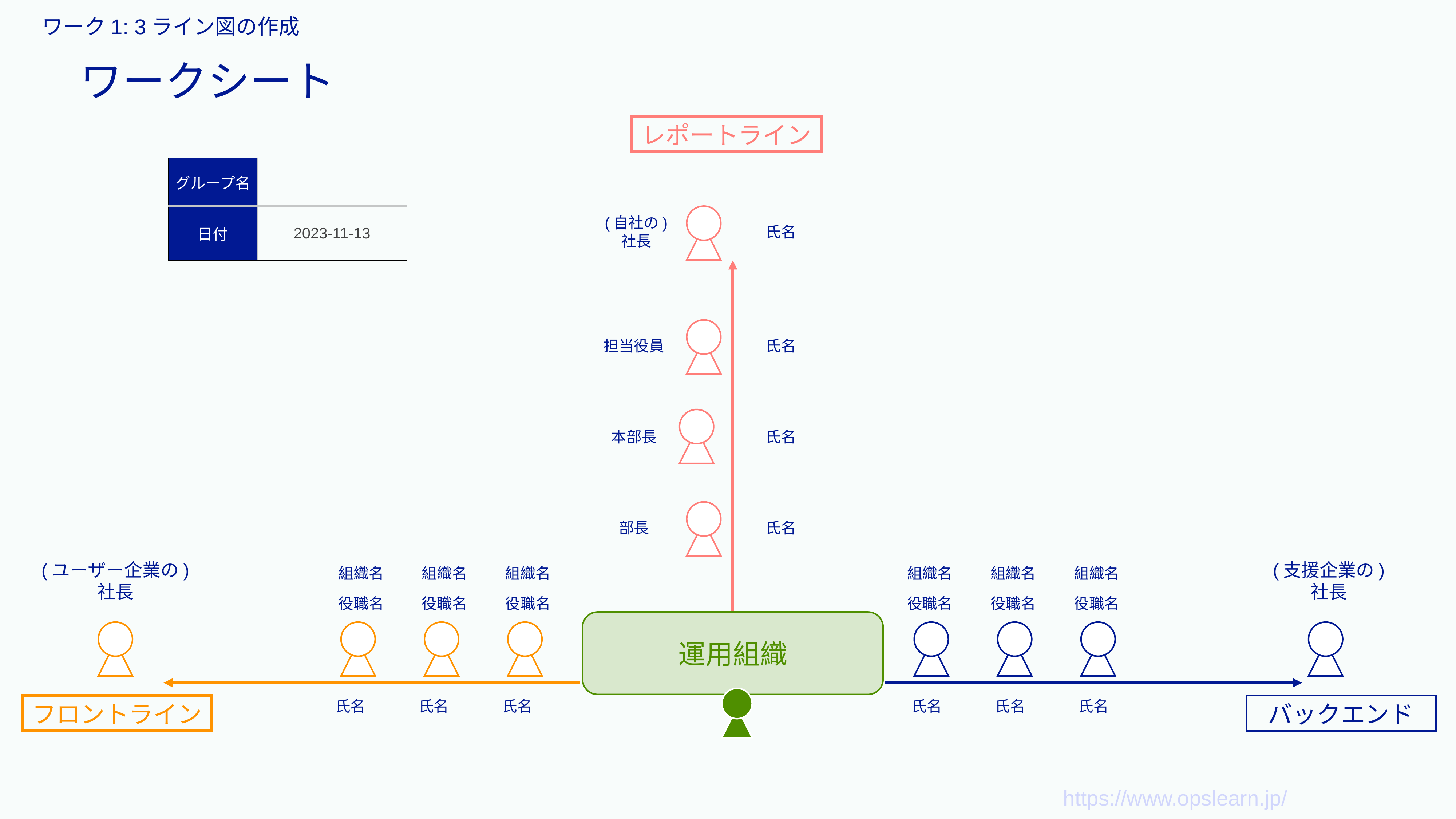

ワーク1: 3ライン図の作成
# ワークシート
レポートライン
| グループ名 |  |
| --- | --- |
| 日付 | 2023-11-13 |

(自社の)
社長
氏名

担当役員
氏名

本部長
氏名

部長
氏名
(ユーザー企業の)
社長
(支援企業の)
社長
組織名
組織名
組織名
組織名
組織名
組織名
役職名
役職名
役職名
役職名
役職名
役職名
運用組織

氏名
氏名
氏名
氏名
氏名
氏名
フロントライン
バックエンド